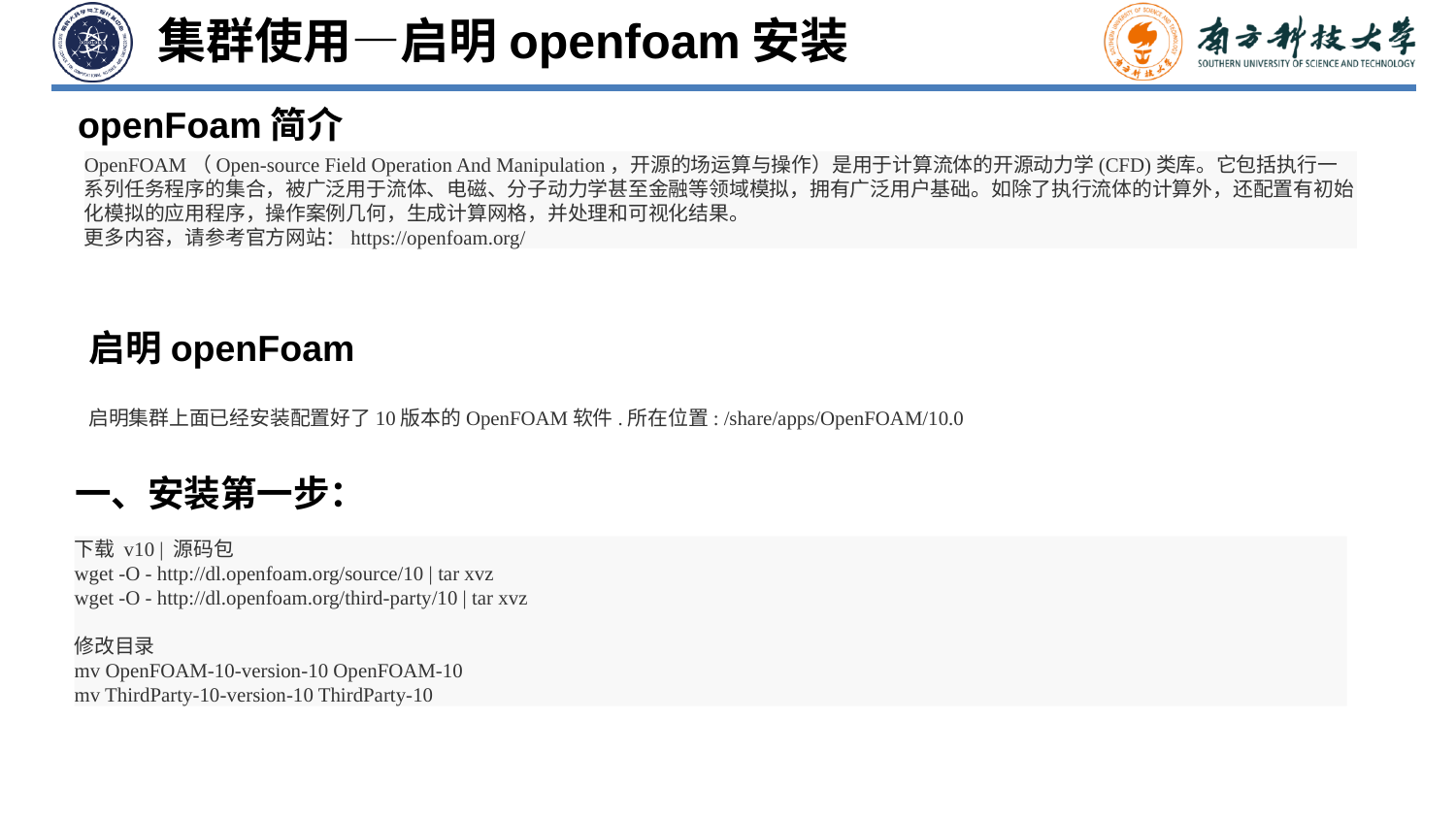

集群使用—启明openfoam安装
openFoam简介
OpenFOAM（Open-source Field Operation And Manipulation，开源的场运算与操作）是用于计算流体的开源动力学(CFD)类库。它包括执行一系列任务程序的集合，被广泛用于流体、电磁、分子动力学甚至金融等领域模拟，拥有广泛用户基础。如除了执行流体的计算外，还配置有初始化模拟的应用程序，操作案例几何，生成计算网格，并处理和可视化结果。
更多内容，请参考官方网站：https://openfoam.org/
启明openFoam
启明集群上面已经安装配置好了10版本的OpenFOAM软件.所在位置: /share/apps/OpenFOAM/10.0
一、安装第一步：
下载 v10 | 源码包
wget -O - http://dl.openfoam.org/source/10 | tar xvz
wget -O - http://dl.openfoam.org/third-party/10 | tar xvz

修改目录
mv OpenFOAM-10-version-10 OpenFOAM-10
mv ThirdParty-10-version-10 ThirdParty-10